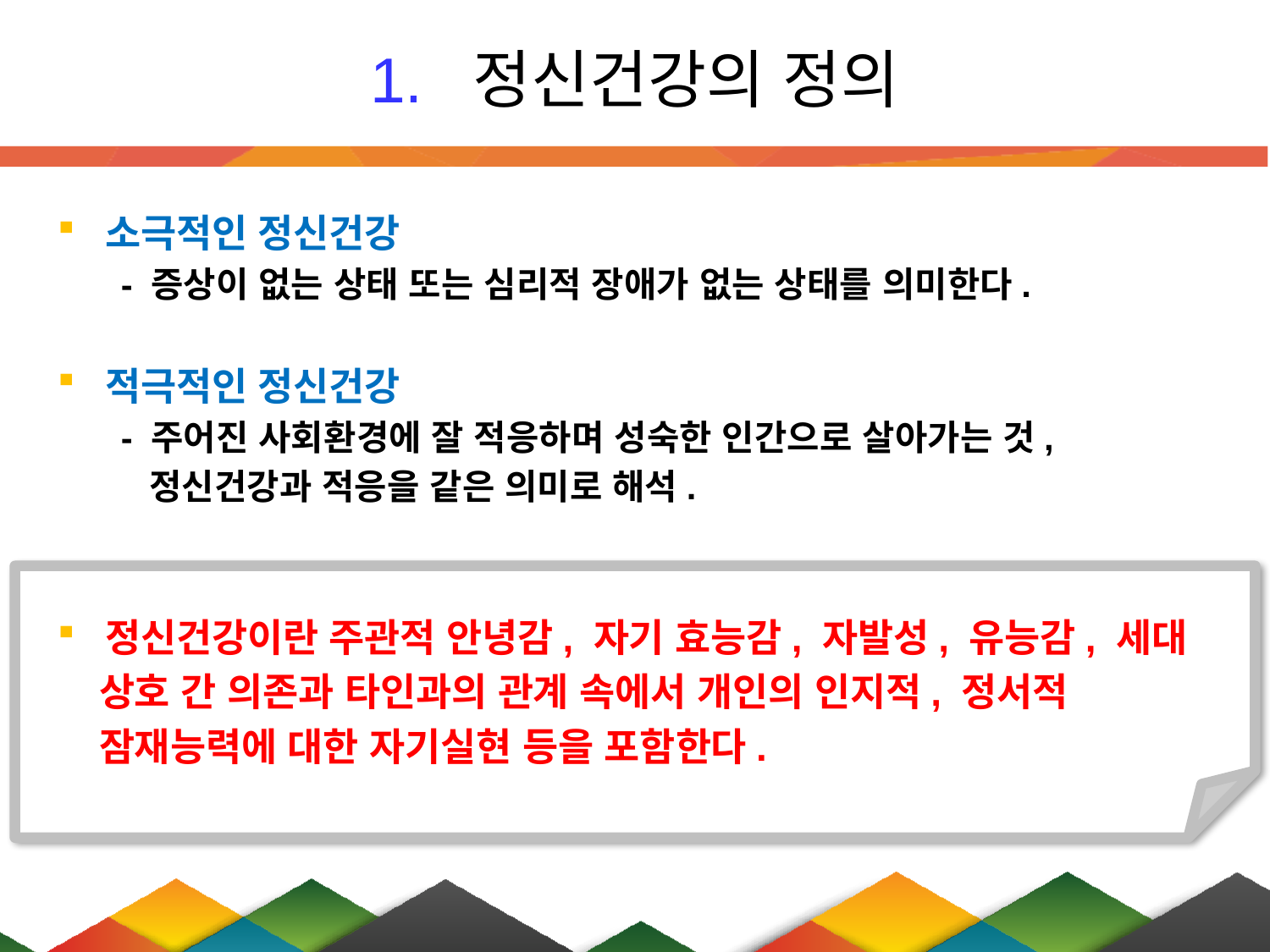

# 정신건강의 정의
소극적인 정신건강
- 증상이 없는 상태 또는 심리적 장애가 없는 상태를 의미한다.

적극적인 정신건강
- 주어진 사회환경에 잘 적응하며 성숙한 인간으로 살아가는 것,
  정신건강과 적응을 같은 의미로 해석.

정신건강이란 주관적 안녕감, 자기 효능감, 자발성, 유능감, 세대
   상호 간 의존과 타인과의 관계 속에서 개인의 인지적, 정서적
   잠재능력에 대한 자기실현 등을 포함한다.